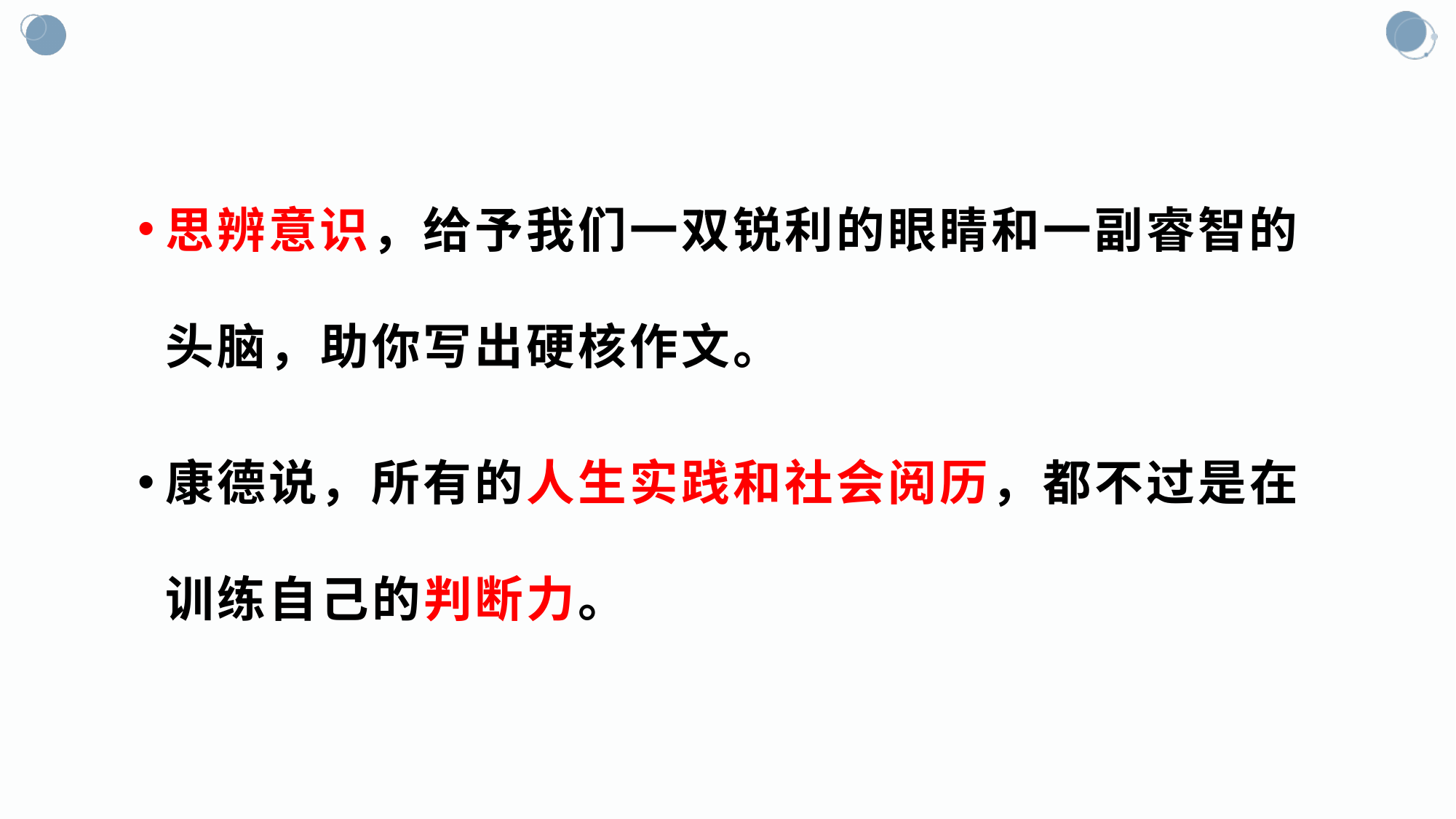

思辨意识，给予我们一双锐利的眼睛和一副睿智的头脑，助你写出硬核作文。
康德说，所有的人生实践和社会阅历，都不过是在训练自己的判断力。